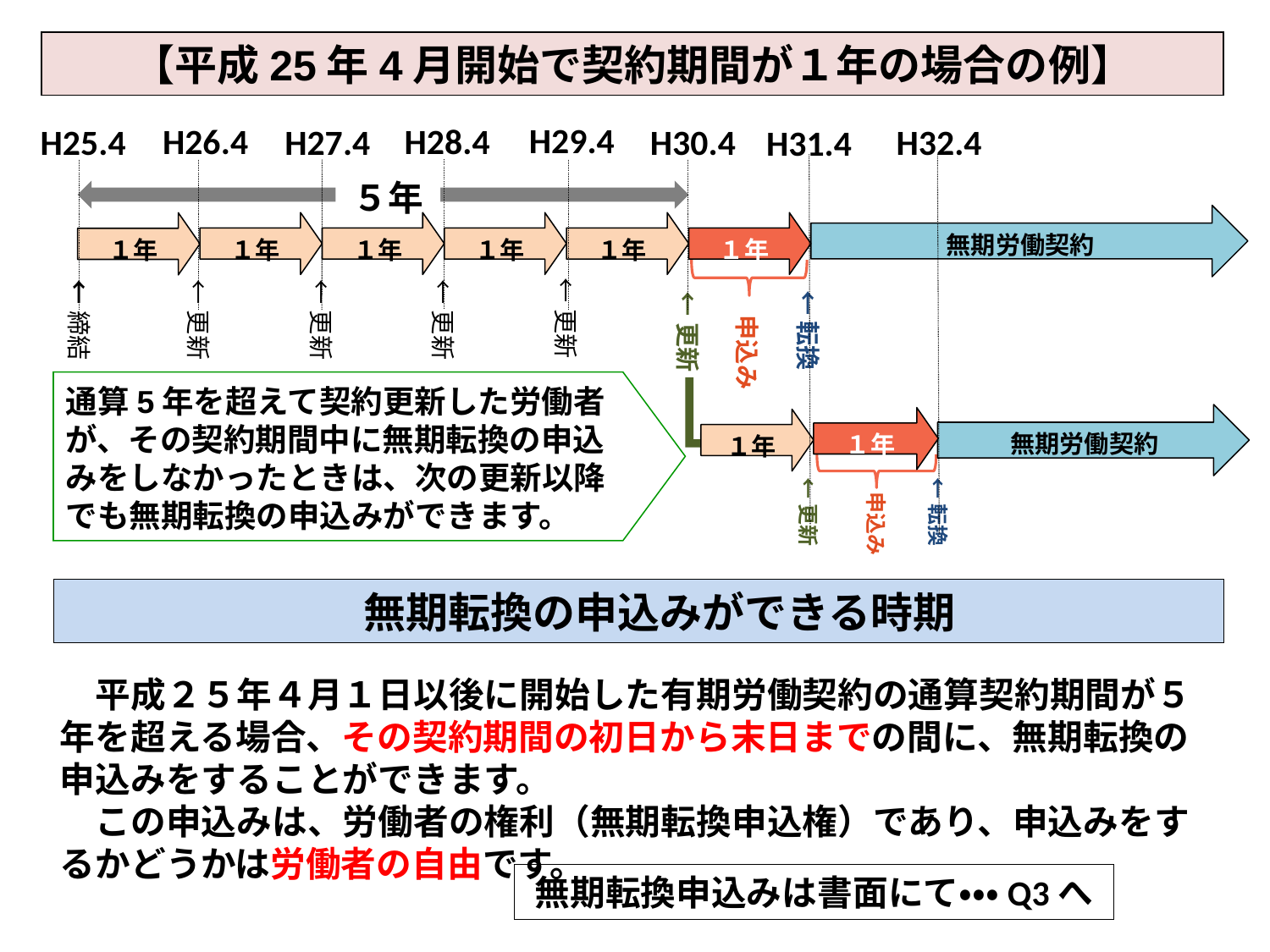

【平成25年4月開始で契約期間が１年の場合の例】
H29.4
H28.4
H26.4
H25.4
H27.4
H30.4
H32.4
H31.4
５年

無期労働契約
１年
１年
１年
１年
１年
１年

 ←更新
 ←締結
 ←更新
 ←更新
 ←更新
 ←転換
 ←更新
 申込み
１年
通算5年を超えて契約更新した労働者が、その契約期間中に無期転換の申込みをしなかったときは、次の更新以降でも無期転換の申込みができます。

無期労働契約
１年
 ←更新
 ←転換
 申込み

　無期転換の申込みができる時期
　平成２５年４月１日以後に開始した有期労働契約の通算契約期間が５年を超える場合、その契約期間の初日から末日までの間に、無期転換の申込みをすることができます。
　この申込みは、労働者の権利（無期転換申込権）であり、申込みをするかどうかは労働者の自由です。

無期転換申込みは書面にて・・・Q3へ